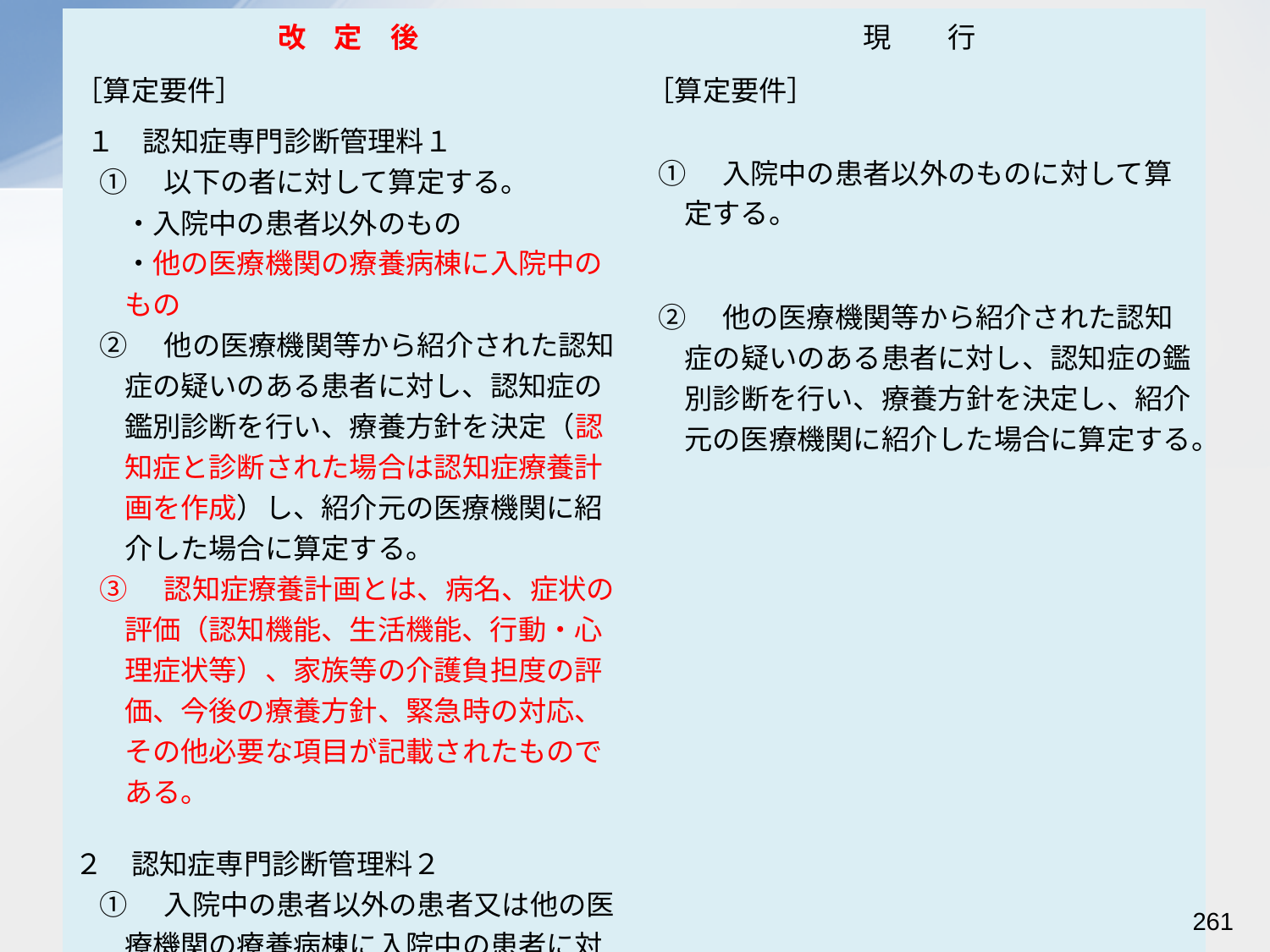

| 改　定　後 | 現　　行 |
| --- | --- |
| ［算定要件］ １　認知症専門診断管理料１ ①　以下の者に対して算定する。 ・入院中の患者以外のもの ・他の医療機関の療養病棟に入院中のもの ②　他の医療機関等から紹介された認知症の疑いのある患者に対し、認知症の鑑別診断を行い、療養方針を決定（認知症と診断された場合は認知症療養計画を作成）し、紹介元の医療機関に紹介した場合に算定する。 ③　認知症療養計画とは、病名、症状の評価（認知機能、生活機能、行動・心理症状等）、家族等の介護負担度の評価、今後の療養方針、緊急時の対応、その他必要な項目が記載されたものである。 ２　認知症専門診断管理料２ ①　入院中の患者以外の患者又は他の医療機関の療養病棟に入院中の患者に対して算定する。 ②　他の医療機関等から紹介された認知症の症状が増悪した患者に対して、診療を行った上で療養方針を決定し、紹介元の医療機関等に紹介した場合、３月に１回に限り算定する。 | ［算定要件］ ①　入院中の患者以外のものに対して算定する。 ②　他の医療機関等から紹介された認知症の疑いのある患者に対し、認知症の鑑別診断を行い、療養方針を決定し、紹介元の医療機関に紹介した場合に算定する。 |
261